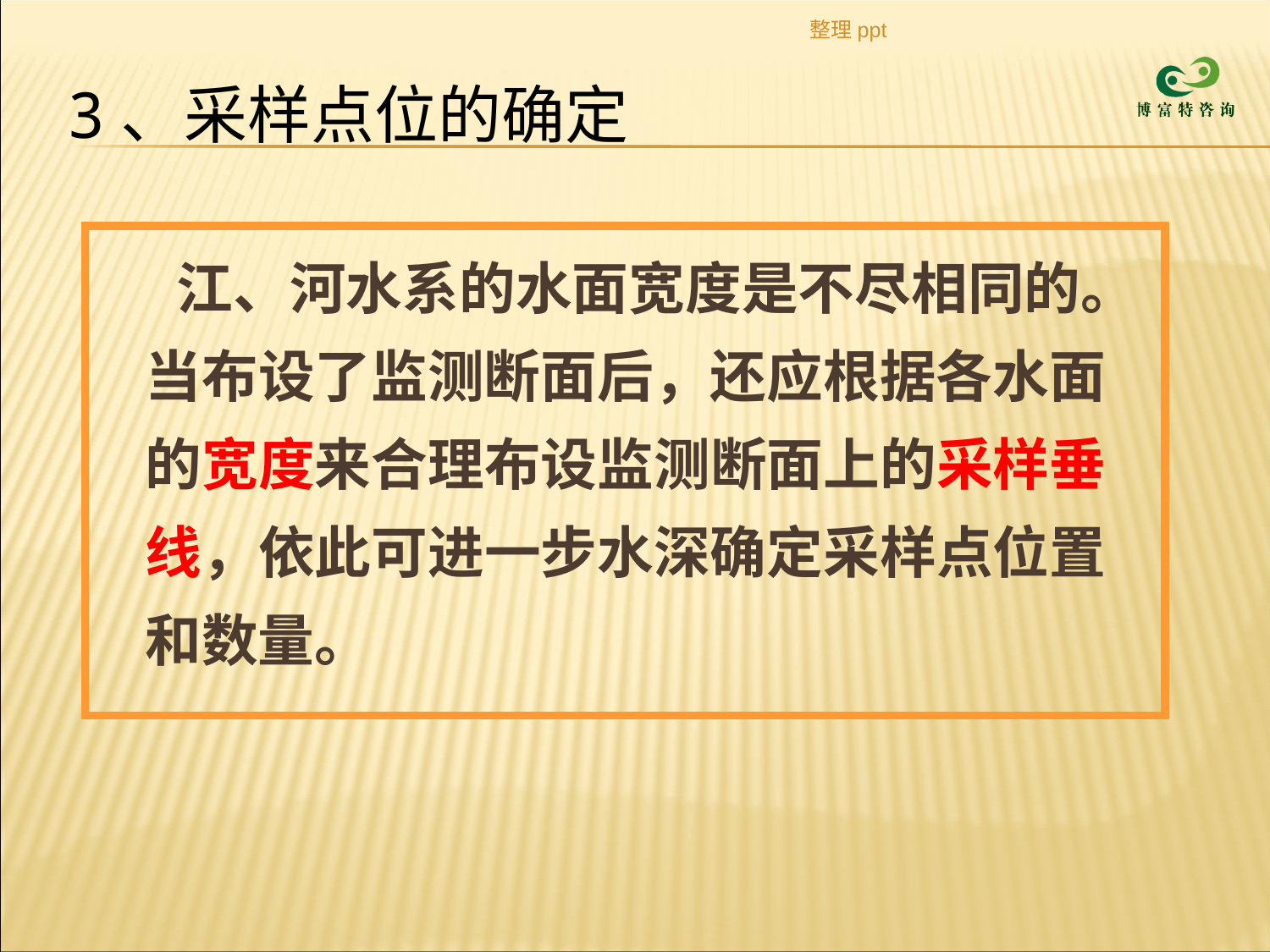

整理ppt
3、采样点位的确定
      江、河水系的水面宽度是不尽相同的。当布设了监测断面后，还应根据各水面的宽度来合理布设监测断面上的采样垂线，依此可进一步水深确定采样点位置和数量。
26